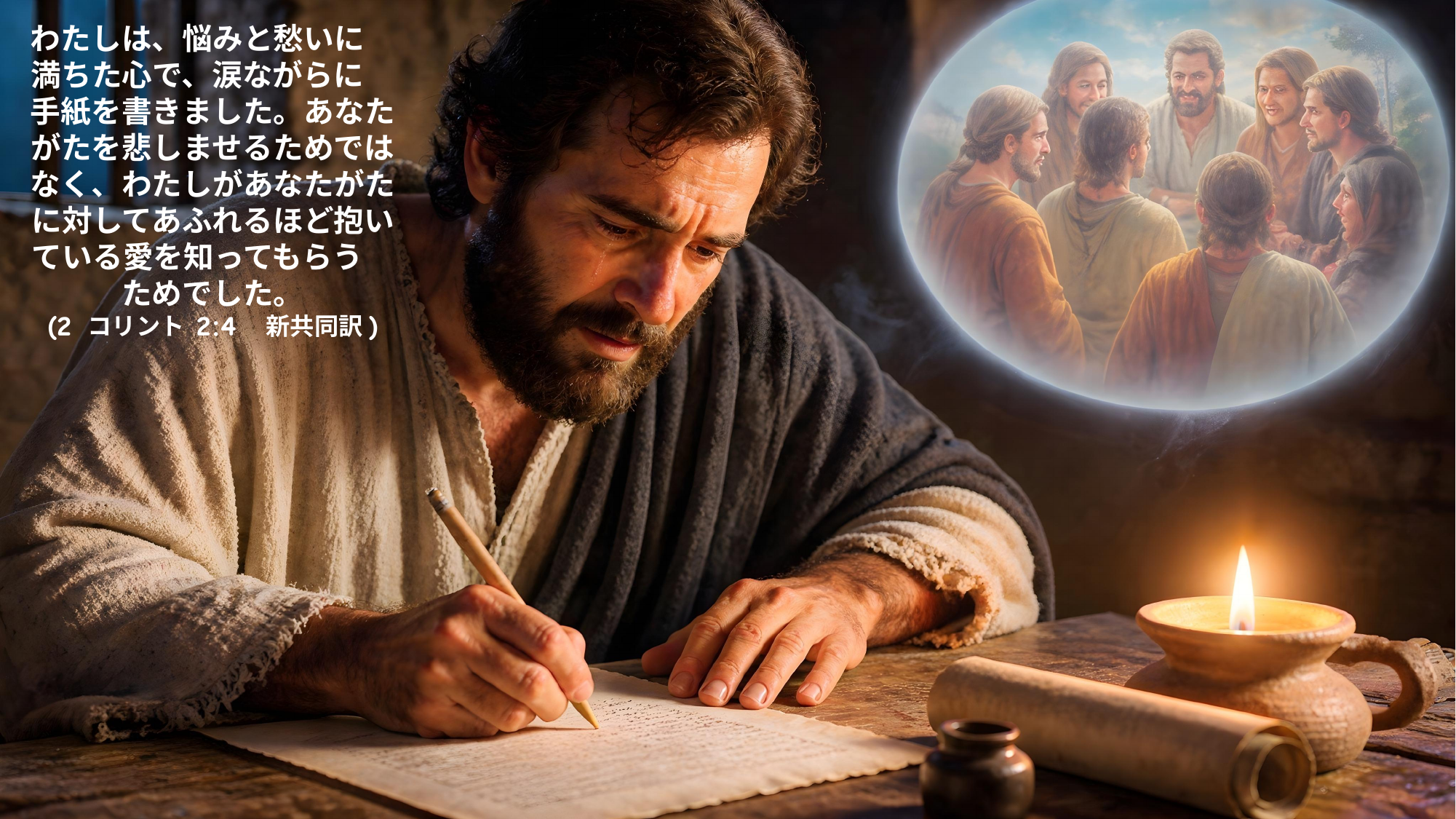

わたしは、悩みと愁いに　満ちた心で、涙ながらに　手紙を書きました。あなたがたを悲しませるためではなく、わたしがあなたがたに対してあふれるほど抱いている愛を知ってもらう　ためでした。
(2 コリント 2:4　新共同訳)